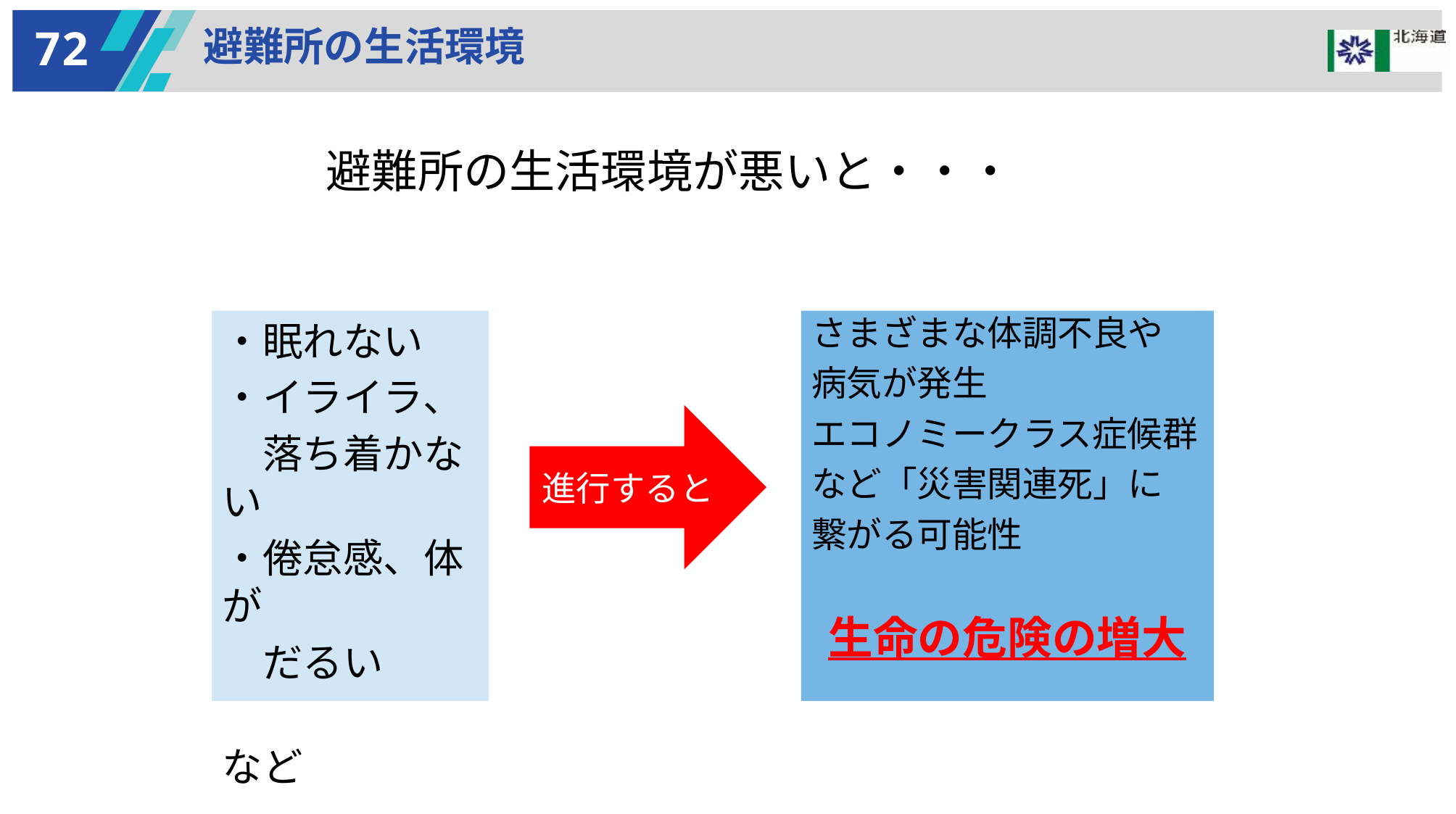

72
避難所の生活環境

避難所の生活環境が悪いと・・・
・眠れない
・イライラ、
　落ち着かない
・倦怠感、体が
　だるい
　　　　　　など
さまざまな体調不良や
病気が発生
エコノミークラス症候群
など「災害関連死」に
繋がる可能性

生命の危険の増大

進行すると